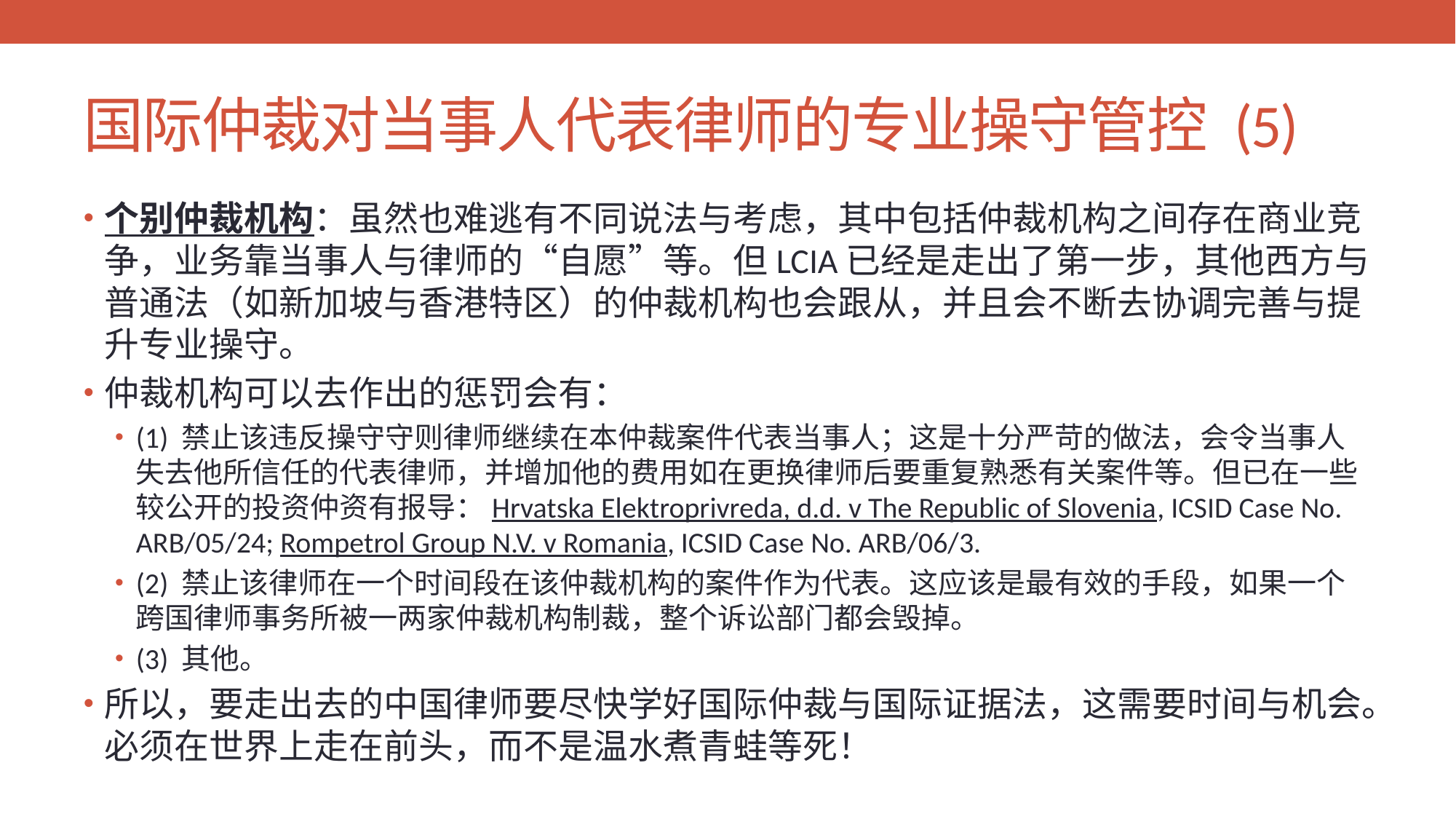

# 国际仲裁对当事人代表律师的专业操守管控 (5)
个别仲裁机构：虽然也难逃有不同说法与考虑，其中包括仲裁机构之间存在商业竞争，业务靠当事人与律师的“自愿”等。但LCIA已经是走出了第一步，其他西方与普通法（如新加坡与香港特区）的仲裁机构也会跟从，并且会不断去协调完善与提升专业操守。
仲裁机构可以去作出的惩罚会有：
(1) 禁止该违反操守守则律师继续在本仲裁案件代表当事人；这是十分严苛的做法，会令当事人失去他所信任的代表律师，并增加他的费用如在更换律师后要重复熟悉有关案件等。但已在一些较公开的投资仲资有报导：Hrvatska Elektroprivreda, d.d. v The Republic of Slovenia, ICSID Case No. ARB/05/24; Rompetrol Group N.V. v Romania, ICSID Case No. ARB/06/3.
(2) 禁止该律师在一个时间段在该仲裁机构的案件作为代表。这应该是最有效的手段，如果一个跨国律师事务所被一两家仲裁机构制裁，整个诉讼部门都会毁掉。
(3) 其他。
所以，要走出去的中国律师要尽快学好国际仲裁与国际证据法，这需要时间与机会。必须在世界上走在前头，而不是温水煮青蛙等死！